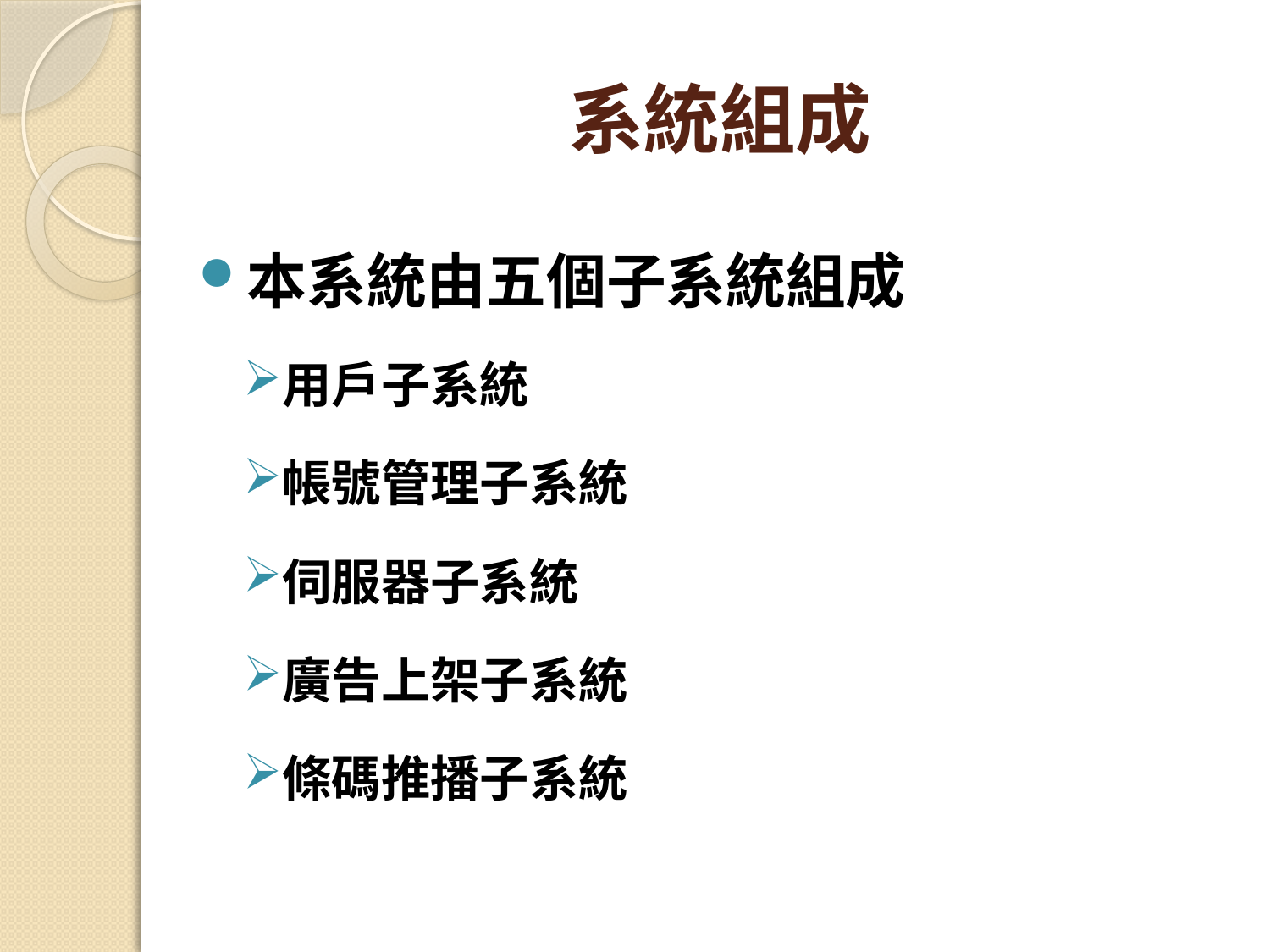

# 系統組成
本系統由五個子系統組成
用戶子系統
帳號管理子系統
伺服器子系統
廣告上架子系統
條碼推播子系統